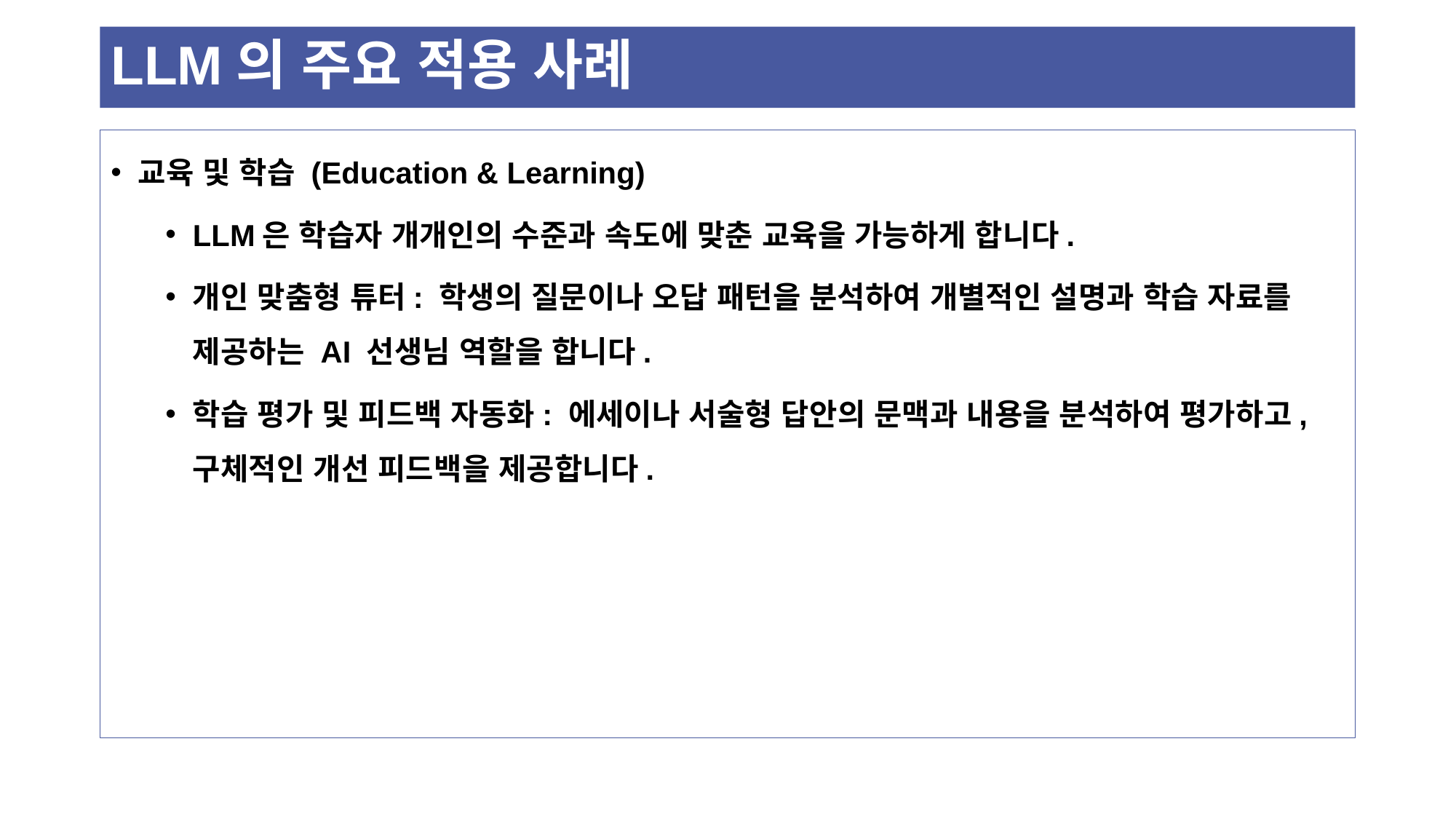

# LLM의 주요 적용 사례
교육 및 학습 (Education & Learning)
LLM은 학습자 개개인의 수준과 속도에 맞춘 교육을 가능하게 합니다.
개인 맞춤형 튜터: 학생의 질문이나 오답 패턴을 분석하여 개별적인 설명과 학습 자료를 제공하는 AI 선생님 역할을 합니다.
학습 평가 및 피드백 자동화: 에세이나 서술형 답안의 문맥과 내용을 분석하여 평가하고, 구체적인 개선 피드백을 제공합니다.